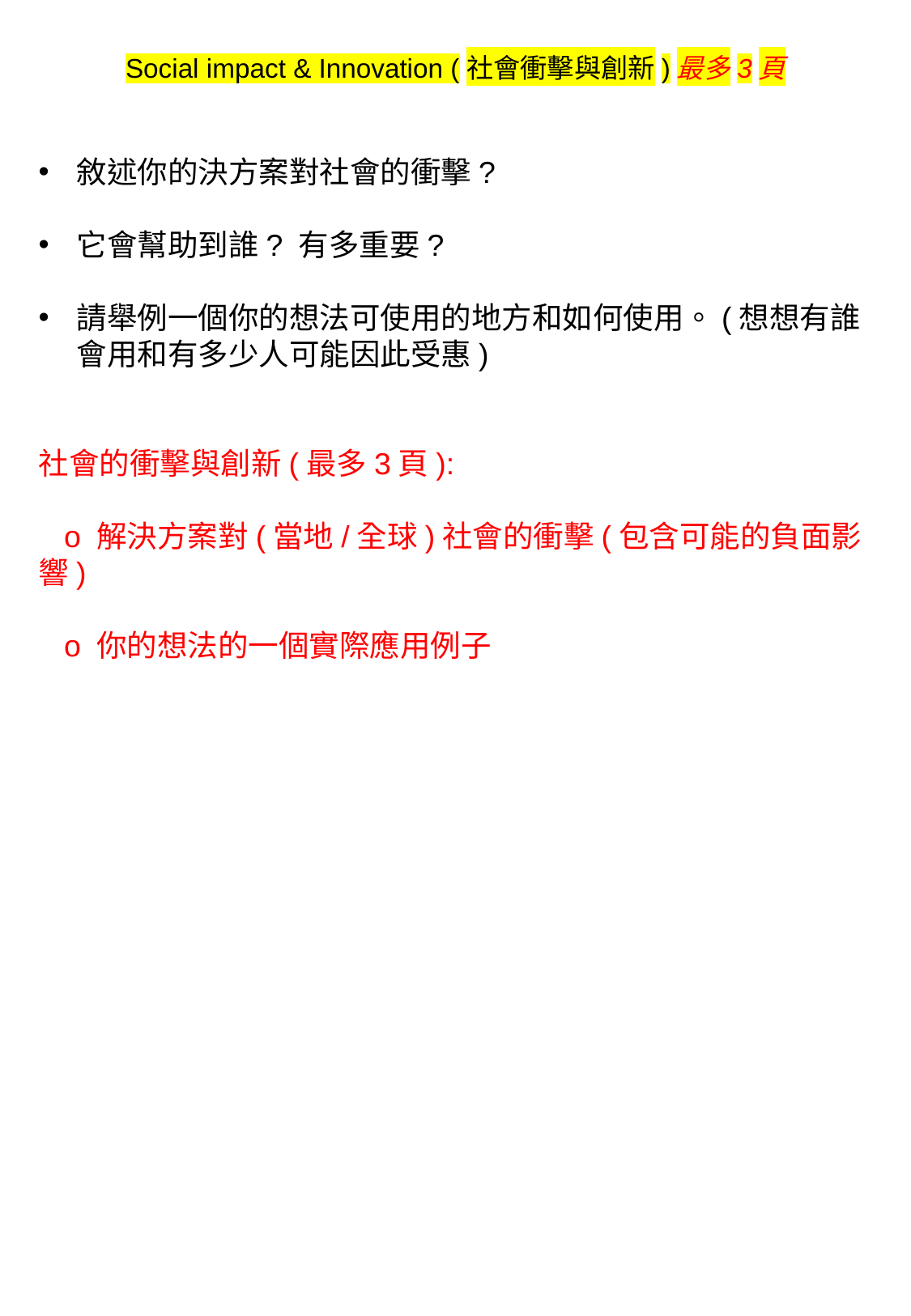

# Social impact & Innovation (社會衝擊與創新)最多3頁
敘述你的決方案對社會的衝擊?

它會幫助到誰? 有多重要?

請舉例一個你的想法可使用的地方和如何使用。(想想有誰會用和有多少人可能因此受惠)

社會的衝擊與創新(最多3頁):

   o 解決方案對(當地/全球)社會的衝擊(包含可能的負面影響)

   o 你的想法的一個實際應用例子